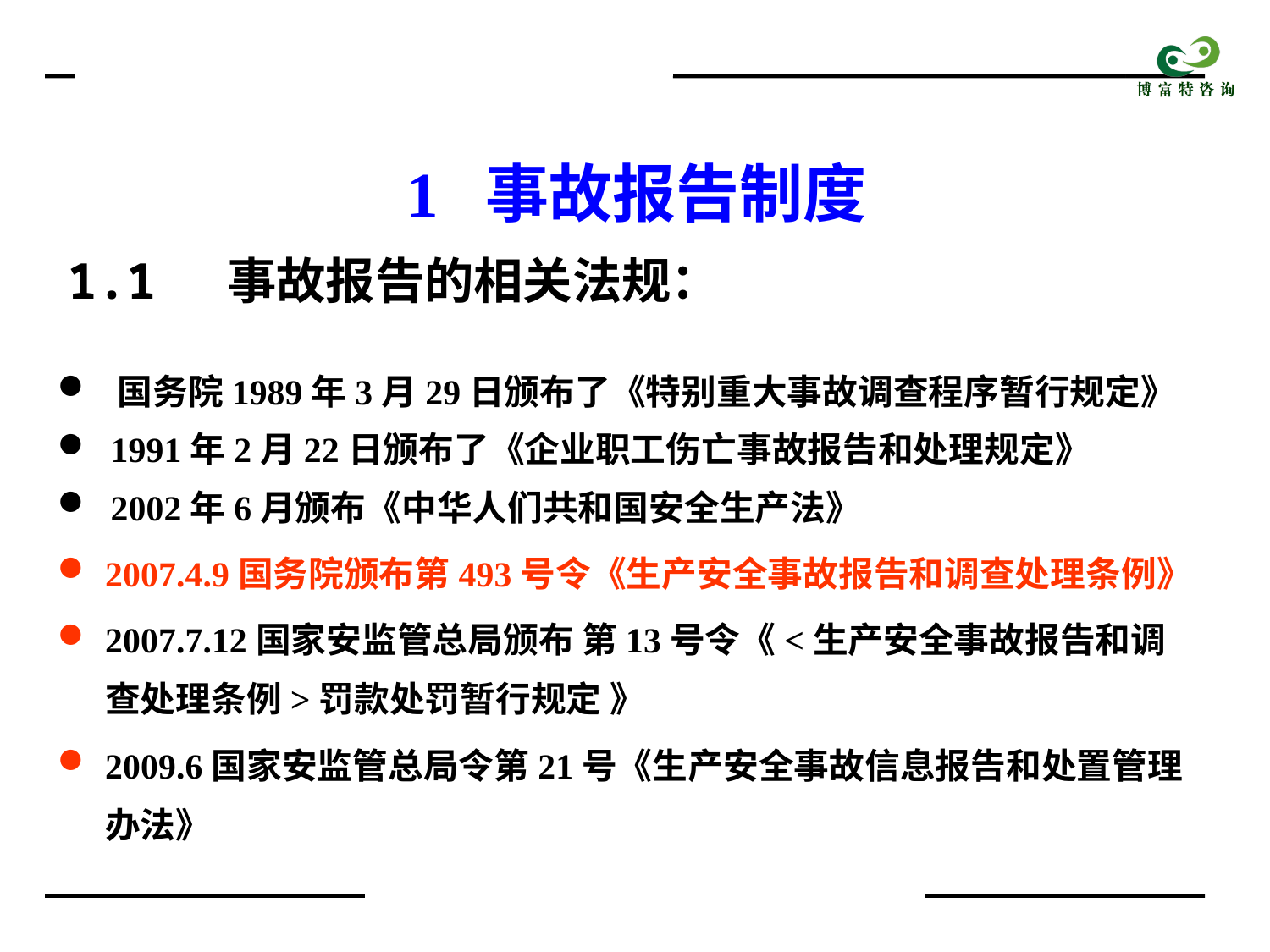

1  事故报告制度
1.1  事故报告的相关法规：
  国务院1989年3月29日颁布了《特别重大事故调查程序暂行规定》
  1991年2月22日颁布了《企业职工伤亡事故报告和处理规定》
  2002年6月颁布《中华人们共和国安全生产法》
2007.4.9国务院颁布第493号令《生产安全事故报告和调查处理条例》
2007.7.12国家安监管总局颁布 第13号令《<生产安全事故报告和调查处理条例>罚款处罚暂行规定 》
2009.6国家安监管总局令第21号《生产安全事故信息报告和处置管理办法》